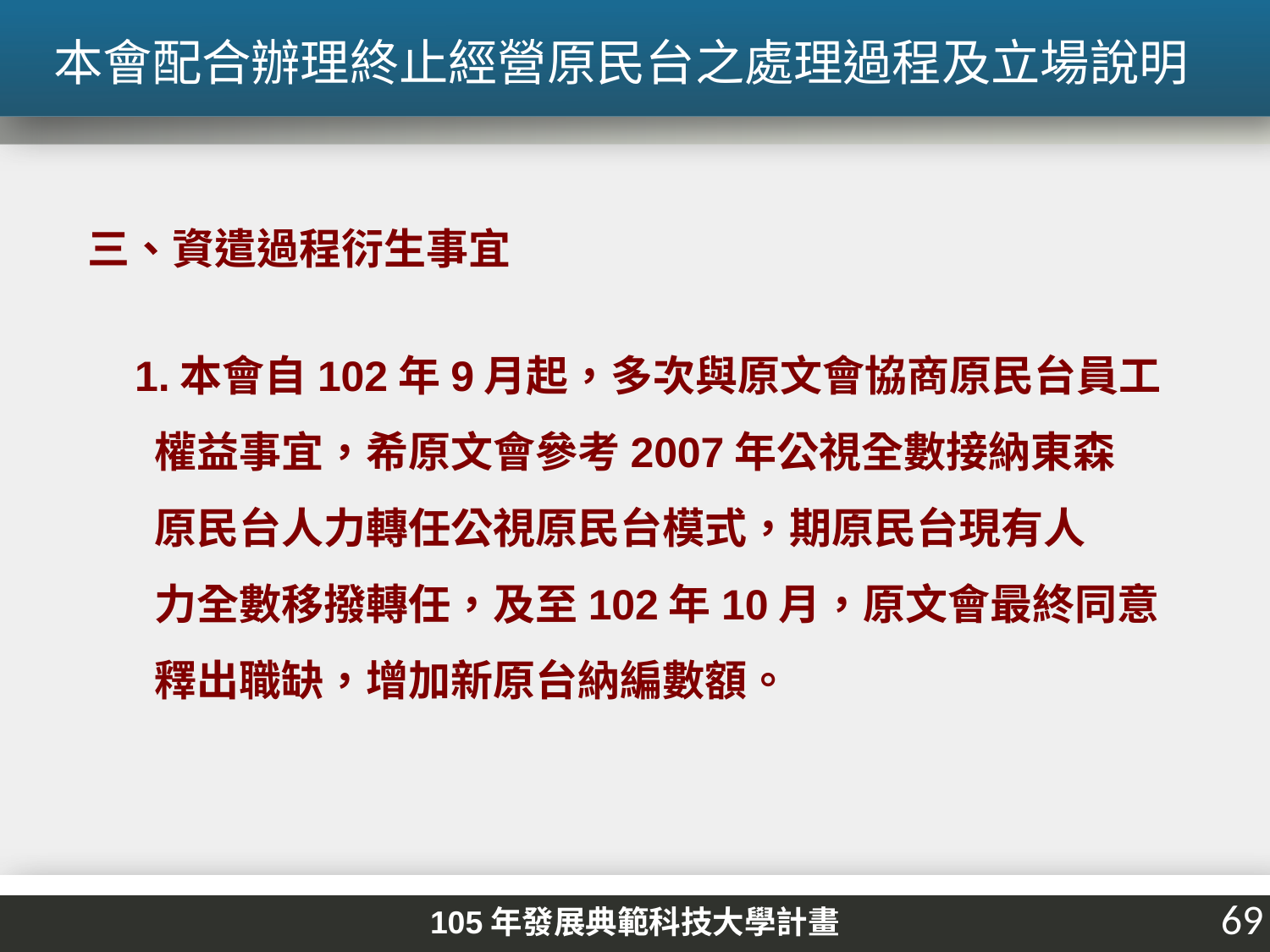

本會配合辦理終止經營原民台之處理過程及立場說明

三、資遣過程衍生事宜

    1.本會自102年9月起，多次與原文會協商原民台員工
      權益事宜，希原文會參考2007年公視全數接納東森
      原民台人力轉任公視原民台模式，期原民台現有人
      力全數移撥轉任，及至102年10月，原文會最終同意
      釋出職缺，增加新原台納編數額。